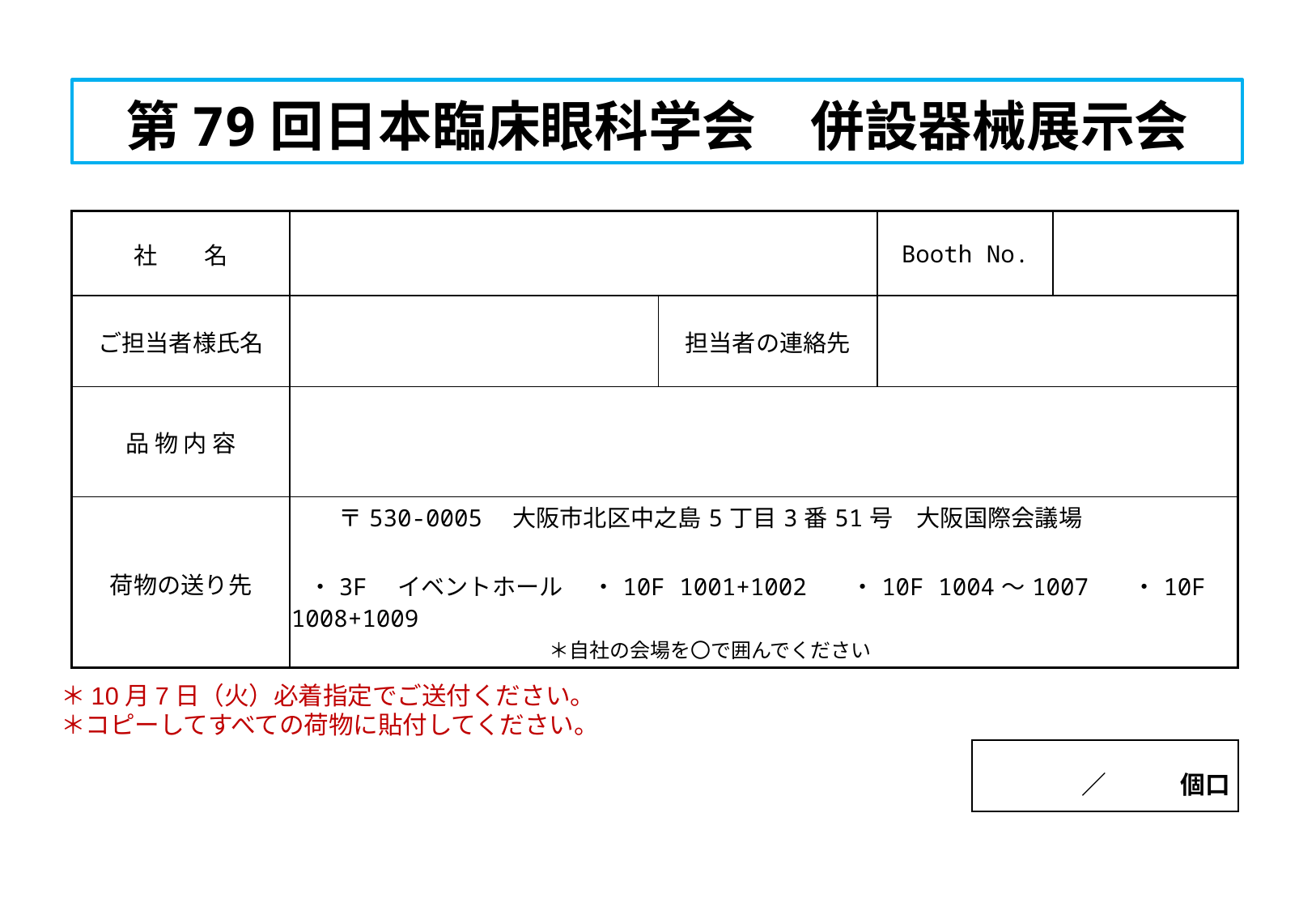

# 第79回日本臨床眼科学会　併設器械展示会
| 社　　名 |  |  | Booth No. |  |
| --- | --- | --- | --- | --- |
| ご担当者様氏名 |  | 担当者の連絡先 |  |  |
| 品 物 内 容 |  |  |  |  |
| 荷物の送り先 | 〒530-0005　大阪市北区中之島5丁目3番51号　大阪国際会議場 　　 ・3F　イベントホール　 ・10F 1001+1002 　・10F 1004～1007 　・10F 1008+1009 |  |  |  |

＊自社の会場を〇で囲んでください
＊10月7日（火）必着指定でご送付ください。
＊コピーしてすべての荷物に貼付してください。

　　　／　　　個口